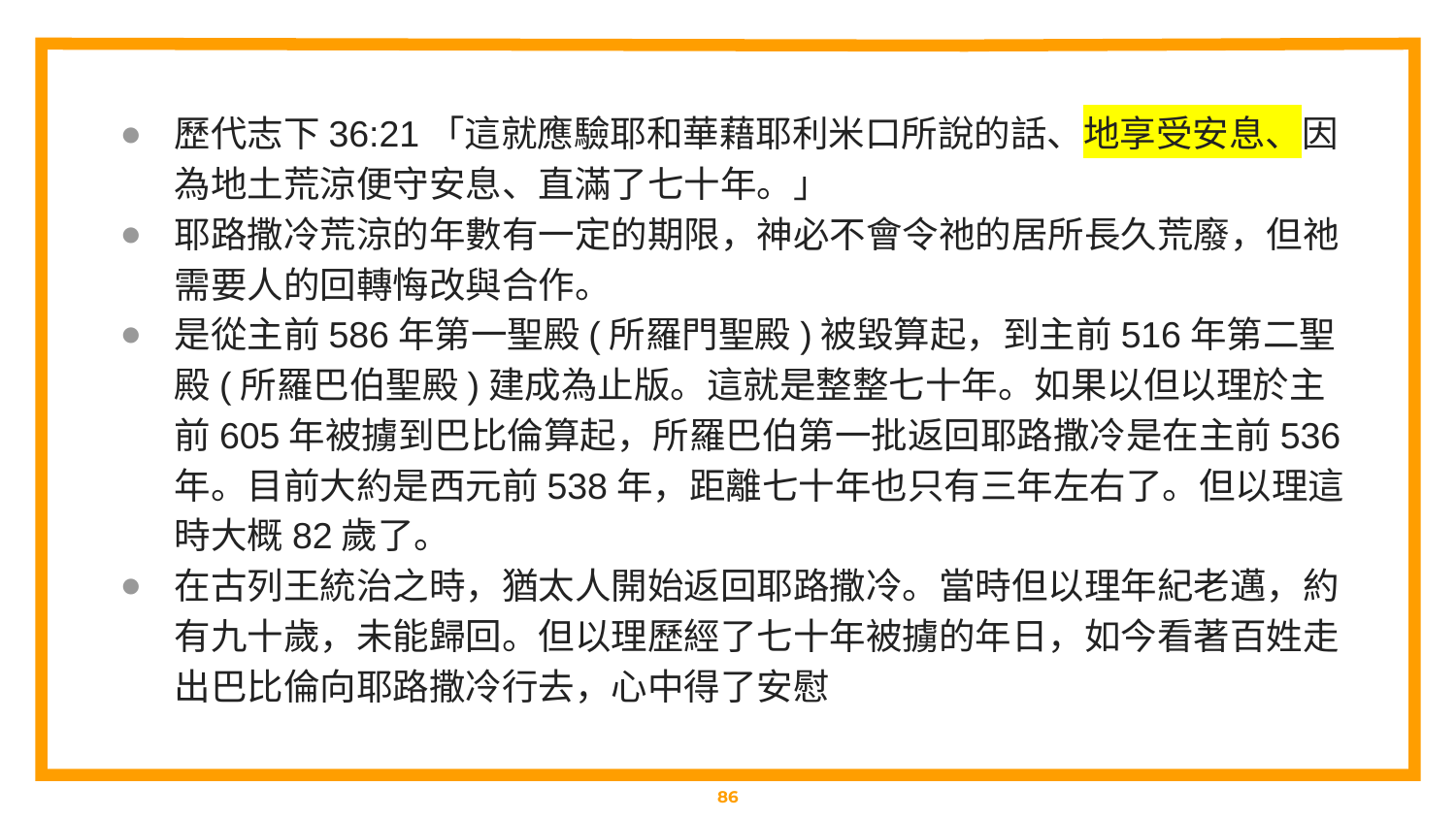

歷代志下36:21「這就應驗耶和華藉耶利米口所說的話、地享受安息、因為地土荒涼便守安息、直滿了七十年。」
耶路撒冷荒涼的年數有一定的期限，神必不會令祂的居所長久荒廢，但祂需要人的回轉悔改與合作。
是從主前586年第一聖殿(所羅門聖殿)被毀算起，到主前516年第二聖殿(所羅巴伯聖殿)建成為止版。這就是整整七十年。如果以但以理於主前605年被擄到巴比倫算起，所羅巴伯第一批返回耶路撒冷是在主前536年。目前大約是西元前538年，距離七十年也只有三年左右了。但以理這時大概82歲了。
在古列王統治之時，猶太人開始返回耶路撒冷。當時但以理年紀老邁，約有九十歲，未能歸回。但以理歷經了七十年被擄的年日，如今看著百姓走出巴比倫向耶路撒冷行去，心中得了安慰
86